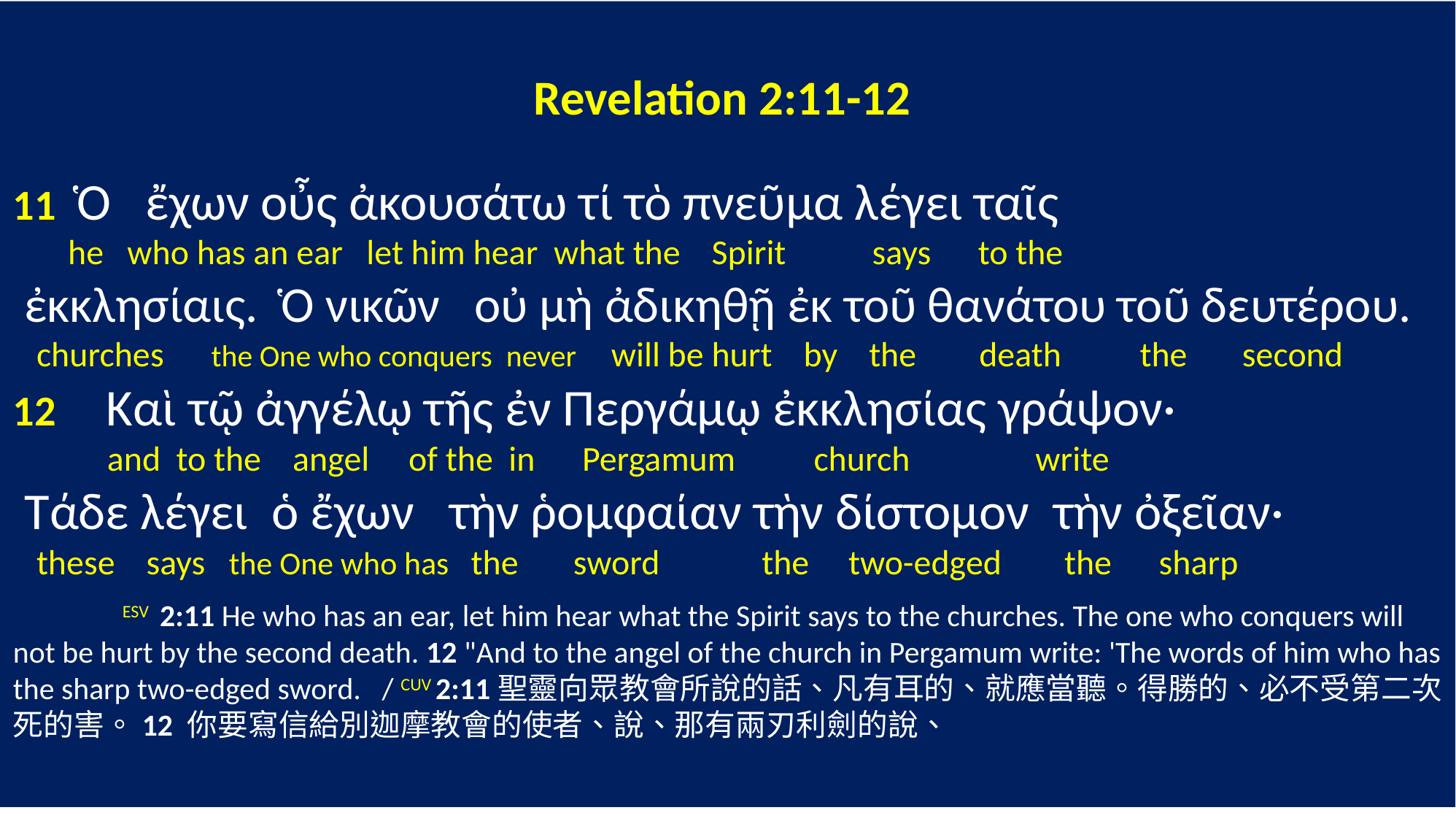

Revelation 2:11-12

11  Ὁ   ἔχων οὖς ἀκουσάτω τί τὸ πνεῦμα λέγει ταῖς
       he   who has an ear   let him hear  what the    Spirit           says      to the
 ἐκκλησίαις.  Ὁ νικῶν   οὐ μὴ ἀδικηθῇ ἐκ τοῦ θανάτου τοῦ δευτέρου.
   churches      the One who conquers  never     will be hurt    by    the        death          the       second
12     Καὶ τῷ ἀγγέλῳ τῆς ἐν Περγάμῳ ἐκκλησίας γράψον·
            and  to the    angel     of the  in      Pergamum          church                write
 Τάδε λέγει  ὁ ἔχων   τὴν ῥομφαίαν τὴν δίστομον  τὴν ὀξεῖαν·
   these    says   the One who has   the       sword             the     two-edged        the      sharp

 	ESV  2:11 He who has an ear, let him hear what the Spirit says to the churches. The one who conquers will not be hurt by the second death. 12 "And to the angel of the church in Pergamum write: 'The words of him who has the sharp two-edged sword.   / CUV 2:11聖靈向眾教會所說的話、凡有耳的、就應當聽。得勝的、必不受第二次死的害。12 你要寫信給別迦摩教會的使者、說、那有兩刃利劍的說、